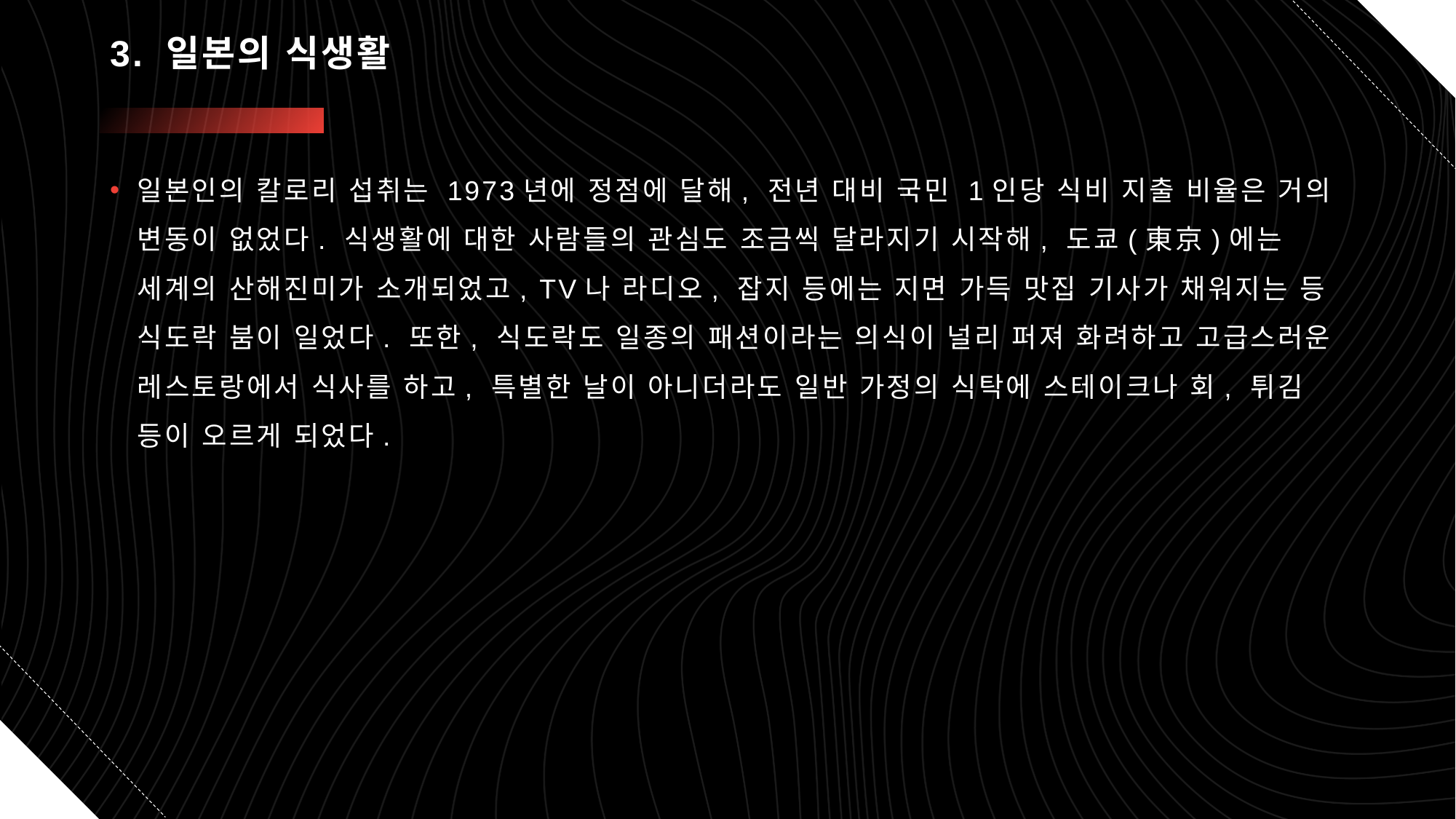

# 3. 일본의 식생활
일본인의 칼로리 섭취는 1973년에 정점에 달해, 전년 대비 국민 1인당 식비 지출 비율은 거의 변동이 없었다. 식생활에 대한 사람들의 관심도 조금씩 달라지기 시작해, 도쿄(東京)에는 세계의 산해진미가 소개되었고, TV나 라디오, 잡지 등에는 지면 가득 맛집 기사가 채워지는 등 식도락 붐이 일었다. 또한, 식도락도 일종의 패션이라는 의식이 널리 퍼져 화려하고 고급스러운 레스토랑에서 식사를 하고, 특별한 날이 아니더라도 일반 가정의 식탁에 스테이크나 회, 튀김 등이 오르게 되었다.